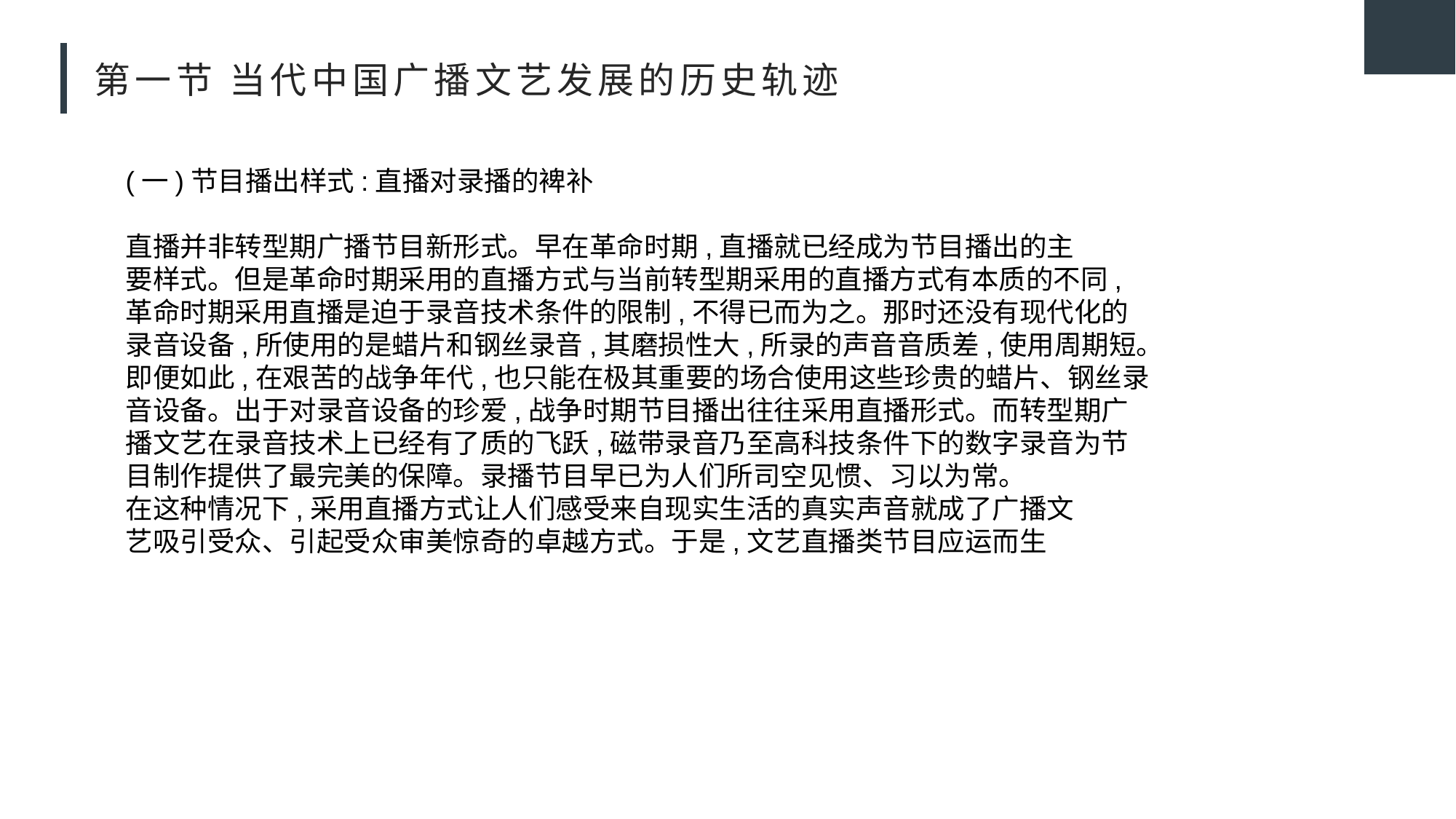

# 第一节 当代中国广播文艺发展的历史轨迹
(一)节目播出样式:直播对录播的裨补

直播并非转型期广播节目新形式。早在革命时期,直播就已经成为节目播出的主
要样式。但是革命时期采用的直播方式与当前转型期采用的直播方式有本质的不同,
革命时期采用直播是迫于录音技术条件的限制,不得已而为之。那时还没有现代化的
录音设备,所使用的是蜡片和钢丝录音,其磨损性大,所录的声音音质差,使用周期短。
即便如此,在艰苦的战争年代,也只能在极其重要的场合使用这些珍贵的蜡片、钢丝录
音设备。出于对录音设备的珍爱,战争时期节目播出往往采用直播形式。而转型期广
播文艺在录音技术上已经有了质的飞跃,磁带录音乃至高科技条件下的数字录音为节
目制作提供了最完美的保障。录播节目早已为人们所司空见惯、习以为常。
在这种情况下,采用直播方式让人们感受来自现实生活的真实声音就成了广播文
艺吸引受众、引起受众审美惊奇的卓越方式。于是,文艺直播类节目应运而生